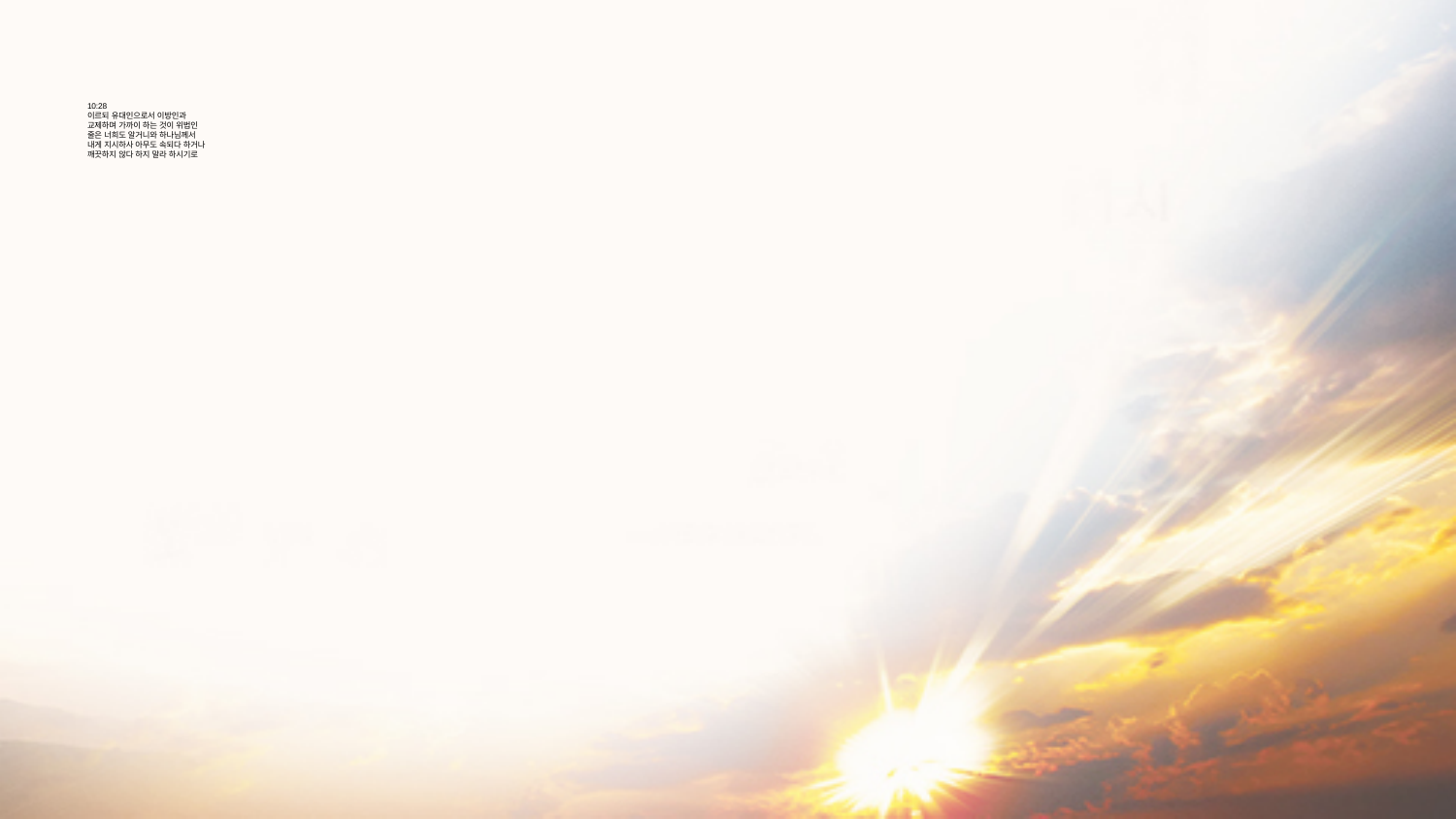

# 10:28 이르되 유대인으로서 이방인과 교제하며 가까이 하는 것이 위법인 줄은 너희도 알거니와 하나님께서 내게 지시하사 아무도 속되다 하거나 깨끗하지 않다 하지 말라 하시기로